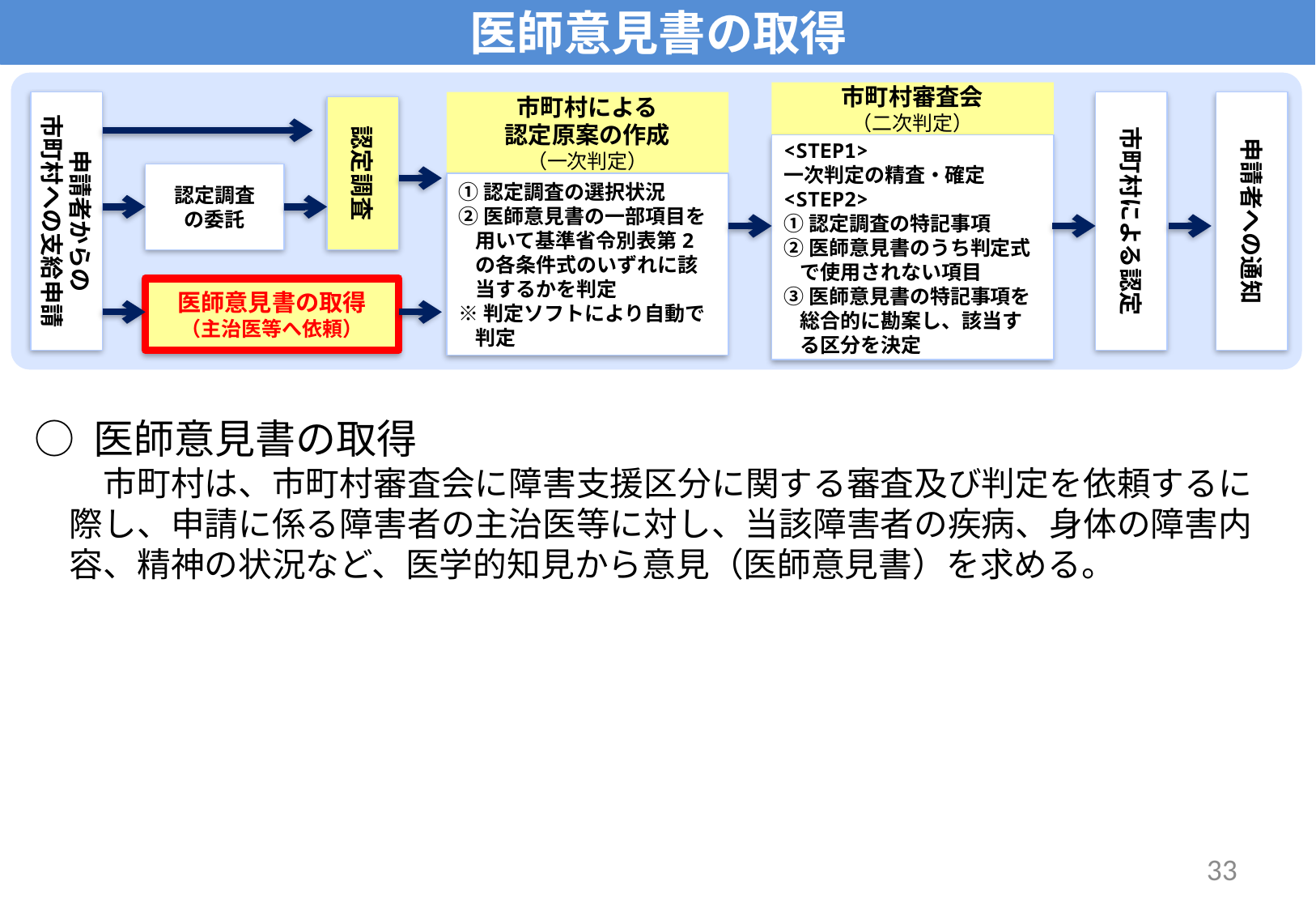

# 医師意見書の取得

市町村審査会
（二次判定）
申請者からの
市町村への支給申請
市町村による
認定原案の作成
（一次判定）
市町村による認定
申請者への通知
認定調査

<STEP1>
一次判定の精査・確定
<STEP2>
①認定調査の特記事項
②医師意見書のうち判定式で使用されない項目
③医師意見書の特記事項を総合的に勘案し、該当する区分を決定

認定調査
の委託
①認定調査の選択状況
②医師意見書の一部項目を用いて基準省令別表第2の各条件式のいずれに該当するかを判定
※判定ソフトにより自動で判定
医師意見書の取得
（主治医等へ依頼）
○ 医師意見書の取得
　市町村は、市町村審査会に障害支援区分に関する審査及び判定を依頼するに際し、申請に係る障害者の主治医等に対し、当該障害者の疾病、身体の障害内容、精神の状況など、医学的知見から意見（医師意見書）を求める。
33